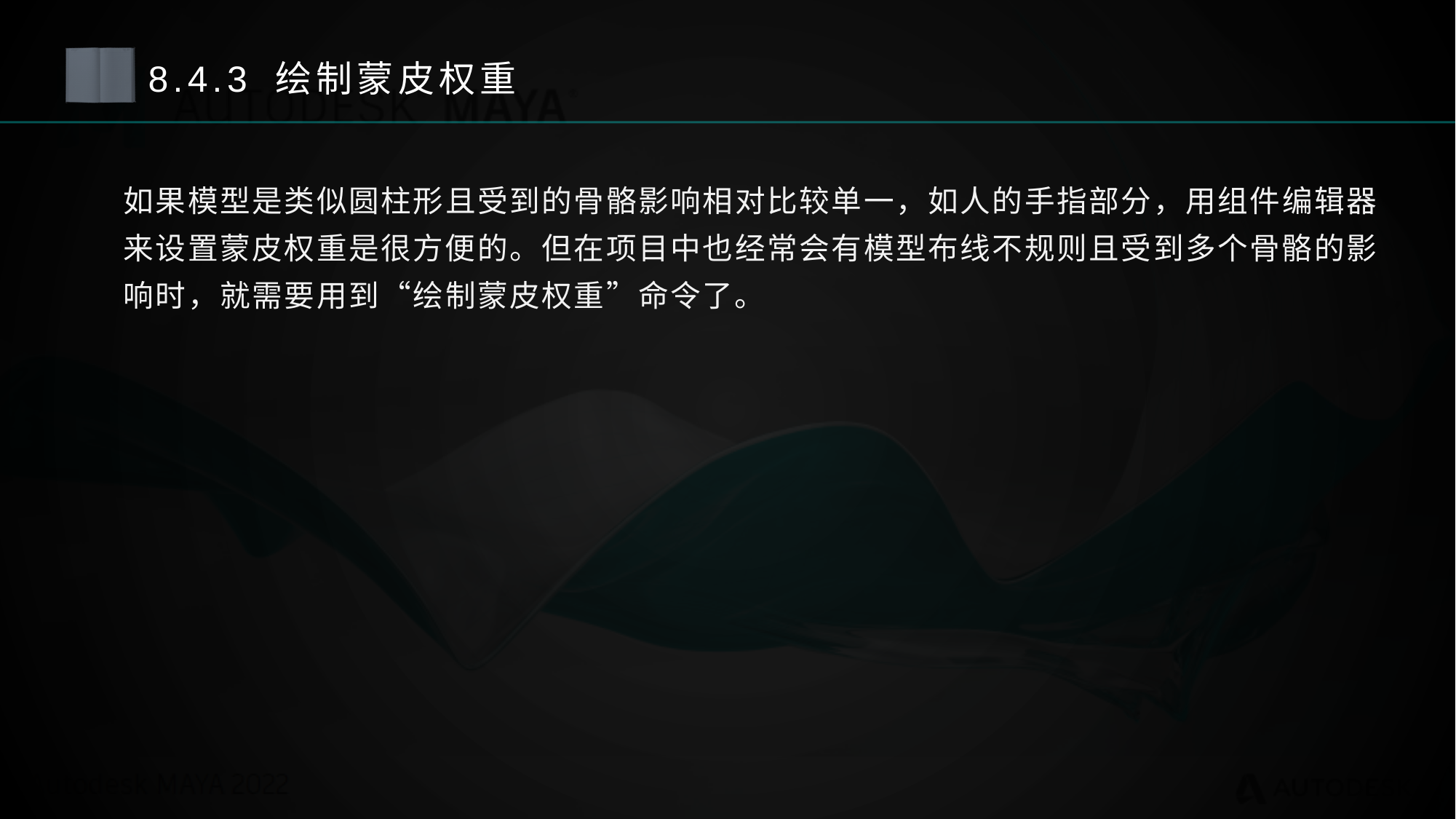

8.4.3 绘制蒙皮权重
如果模型是类似圆柱形且受到的骨骼影响相对比较单一，如人的手指部分，用组件编辑器来设置蒙皮权重是很方便的。但在项目中也经常会有模型布线不规则且受到多个骨骼的影响时，就需要用到“绘制蒙皮权重”命令了。